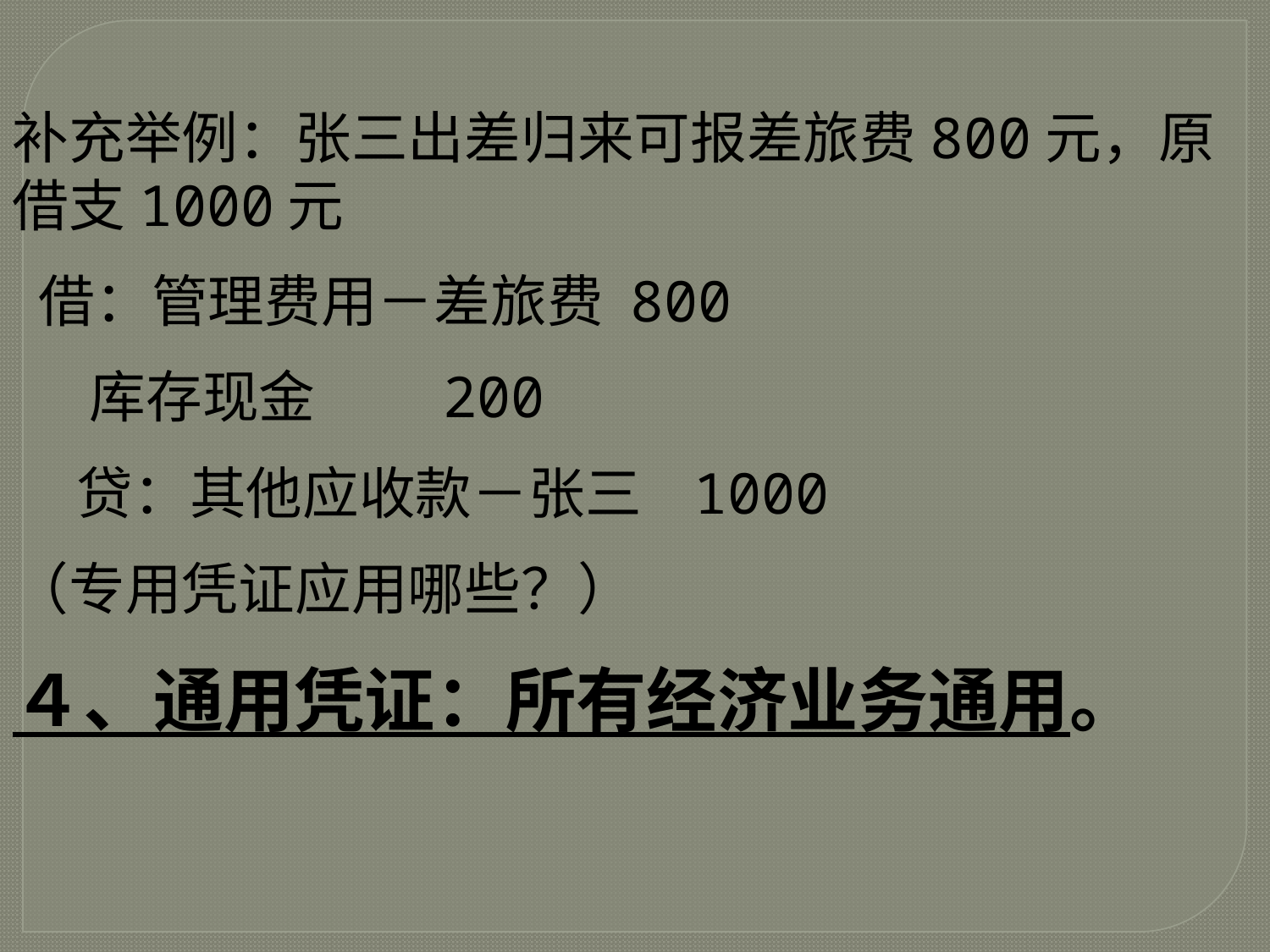

补充举例：张三出差归来可报差旅费800元，原借支1000元
 借：管理费用－差旅费 800
     库存现金         200
    贷：其他应收款－张三   1000
（专用凭证应用哪些？）
４、通用凭证：所有经济业务通用。